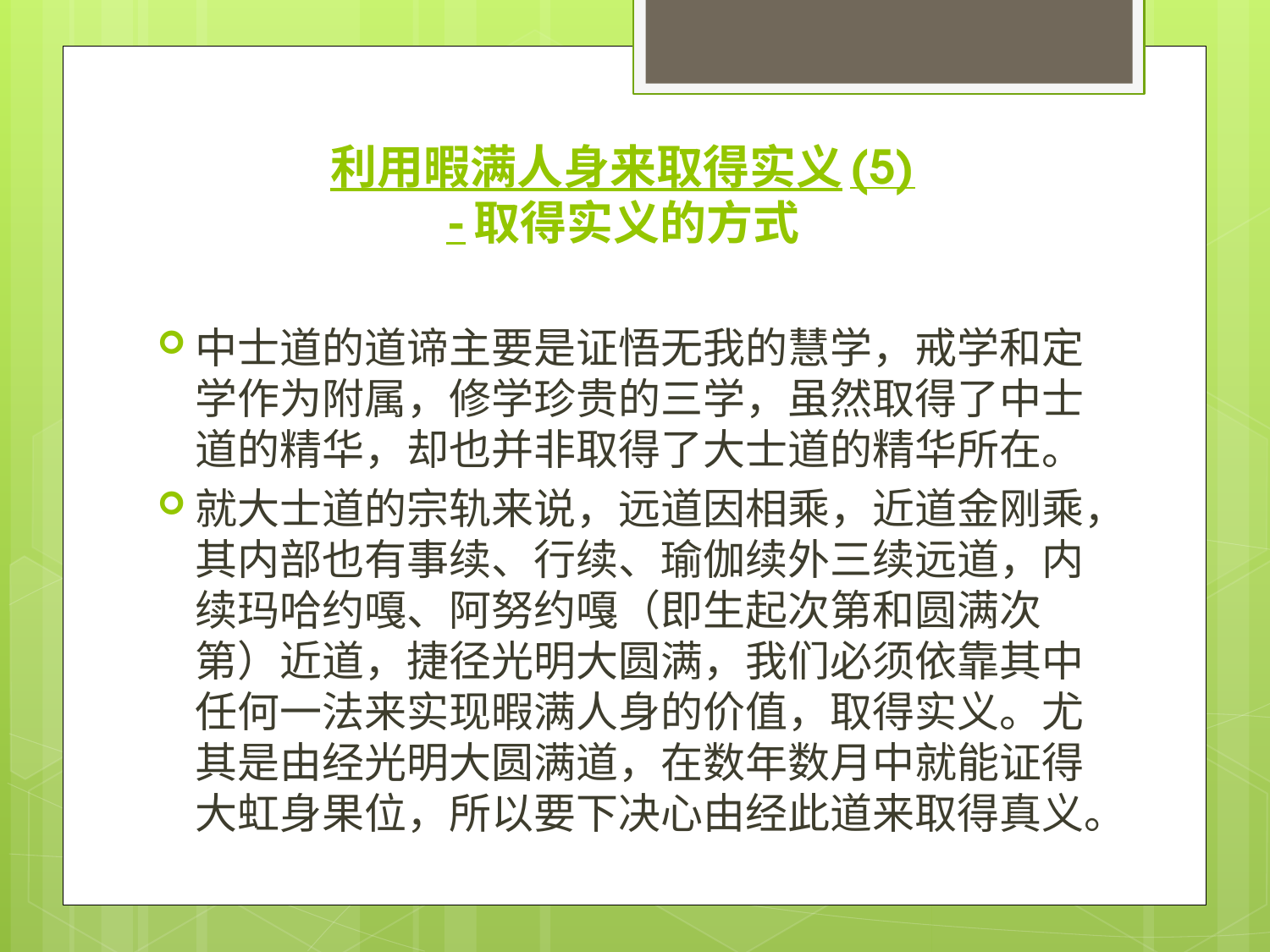

# 利用暇满人身来取得实义(5) -取得实义的方式

中士道的道谛主要是证悟无我的慧学，戒学和定学作为附属，修学珍贵的三学，虽然取得了中士道的精华，却也并非取得了大士道的精华所在。
就大士道的宗轨来说，远道因相乘，近道金刚乘，其内部也有事续、行续、瑜伽续外三续远道，内续玛哈约嘎、阿努约嘎（即生起次第和圆满次第）近道，捷径光明大圆满，我们必须依靠其中任何一法来实现暇满人身的价值，取得实义。尤其是由经光明大圆满道，在数年数月中就能证得大虹身果位，所以要下决心由经此道来取得真义。